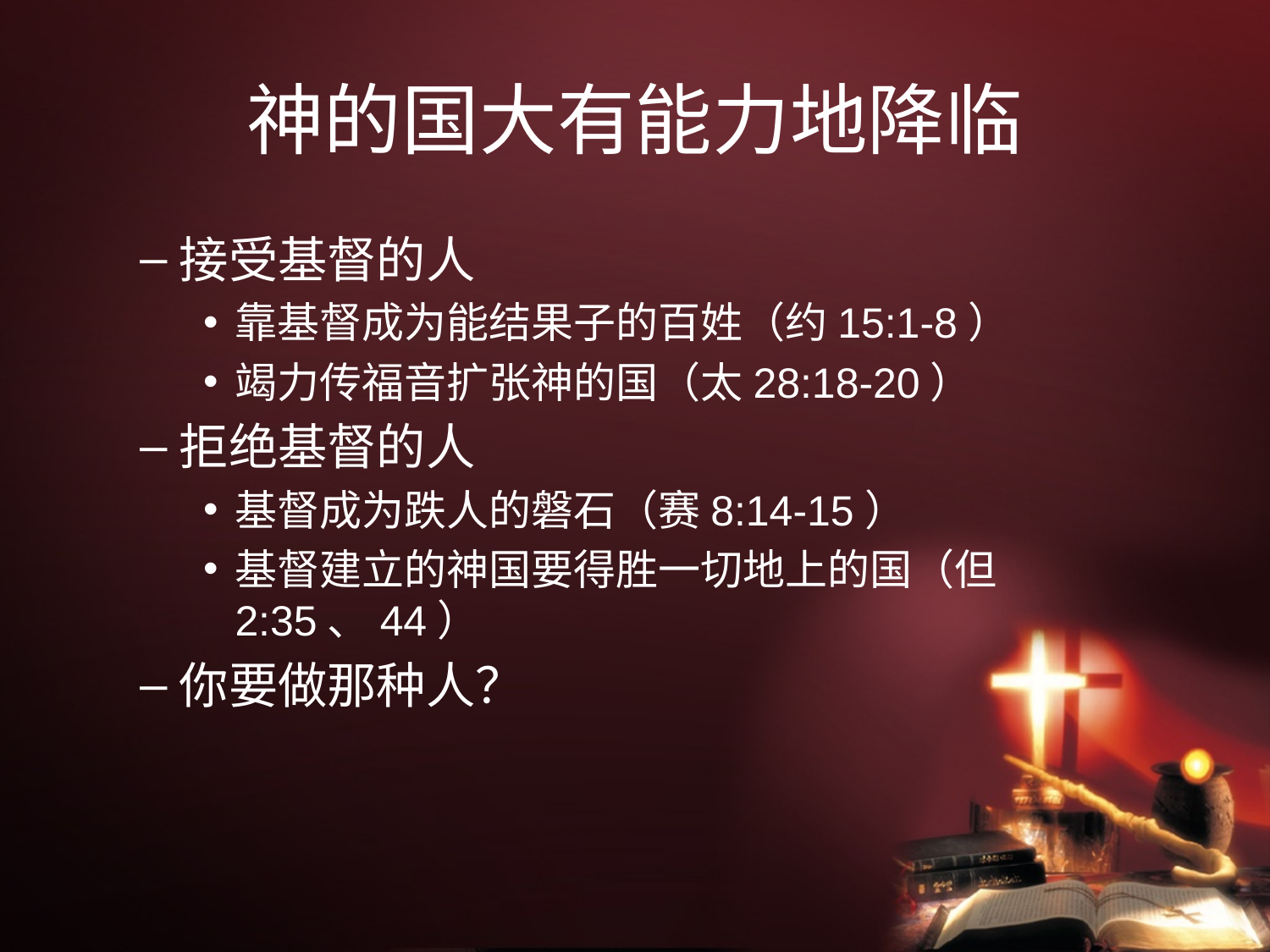

# 神的国大有能力地降临
接受基督的人
靠基督成为能结果子的百姓（约15:1-8）
竭力传福音扩张神的国（太28:18-20）
拒绝基督的人
基督成为跌人的磐石（赛8:14-15）
基督建立的神国要得胜一切地上的国（但2:35、44）
你要做那种人？